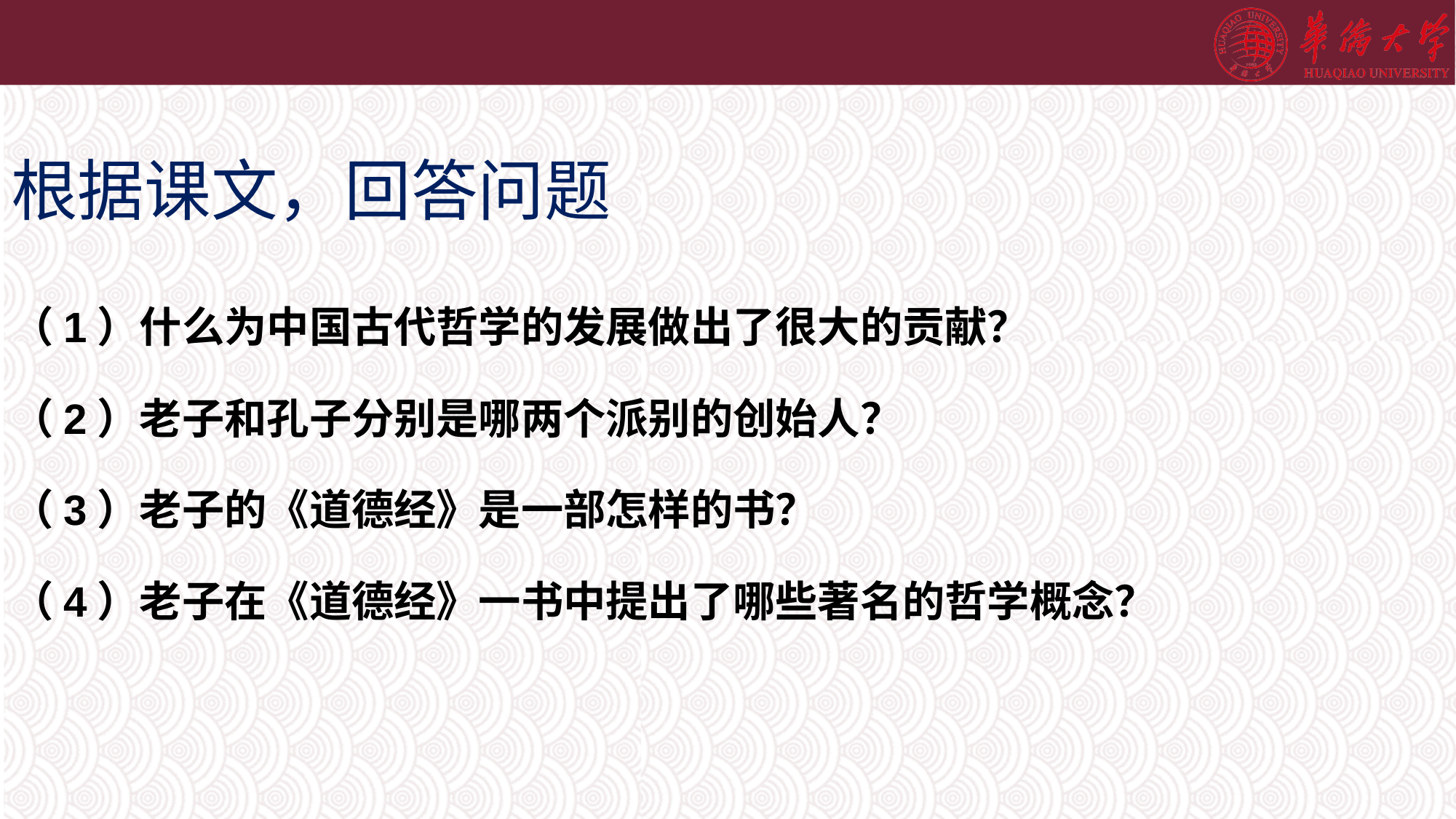

根据课文，回答问题
（1）什么为中国古代哲学的发展做出了很大的贡献？
（2）老子和孔子分别是哪两个派别的创始人？
（3）老子的《道德经》是一部怎样的书？
（4）老子在《道德经》一书中提出了哪些著名的哲学概念？